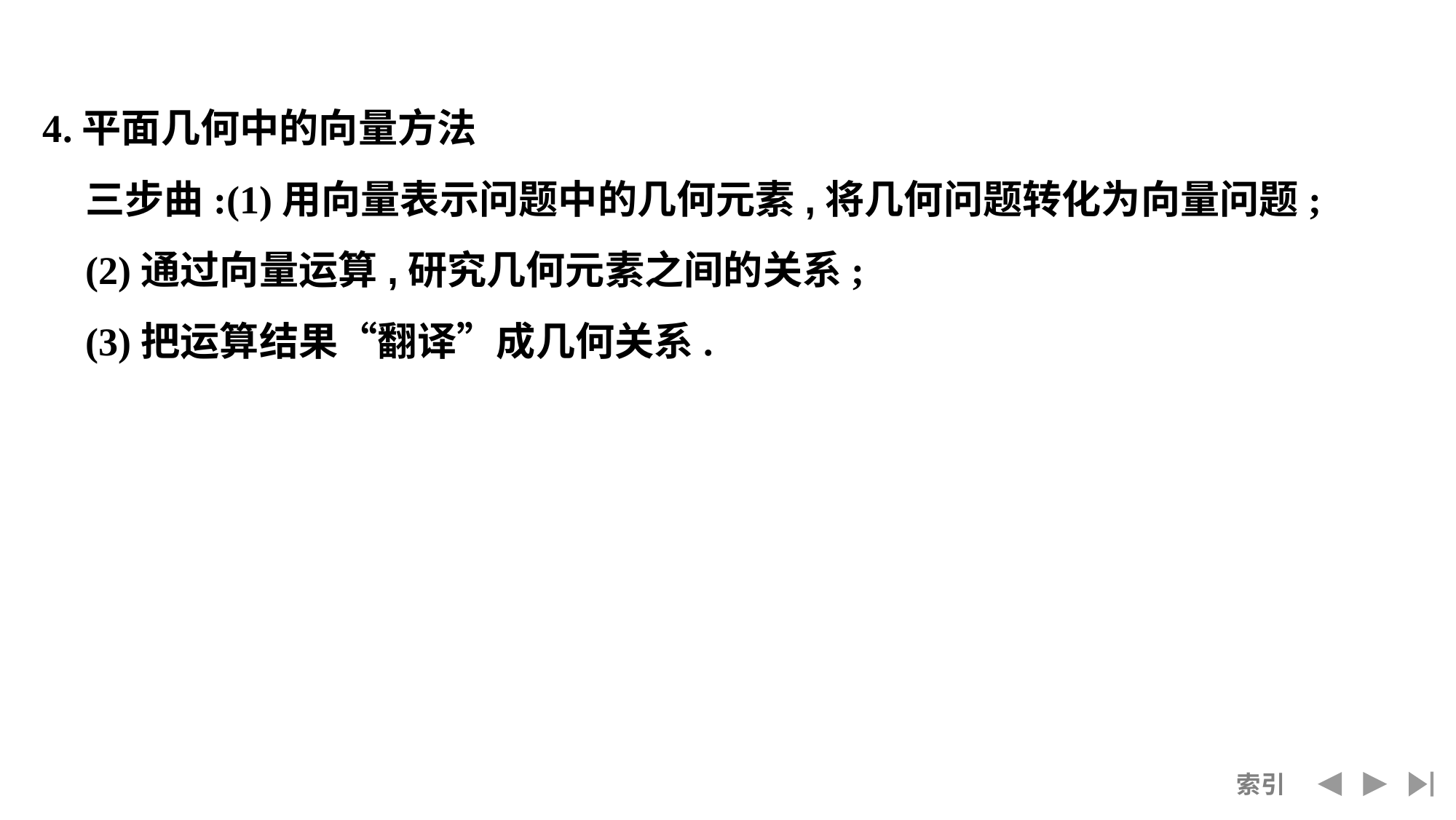

4.平面几何中的向量方法
	三步曲:(1)用向量表示问题中的几何元素,将几何问题转化为向量问题;
	(2)通过向量运算,研究几何元素之间的关系;
	(3)把运算结果“翻译”成几何关系.